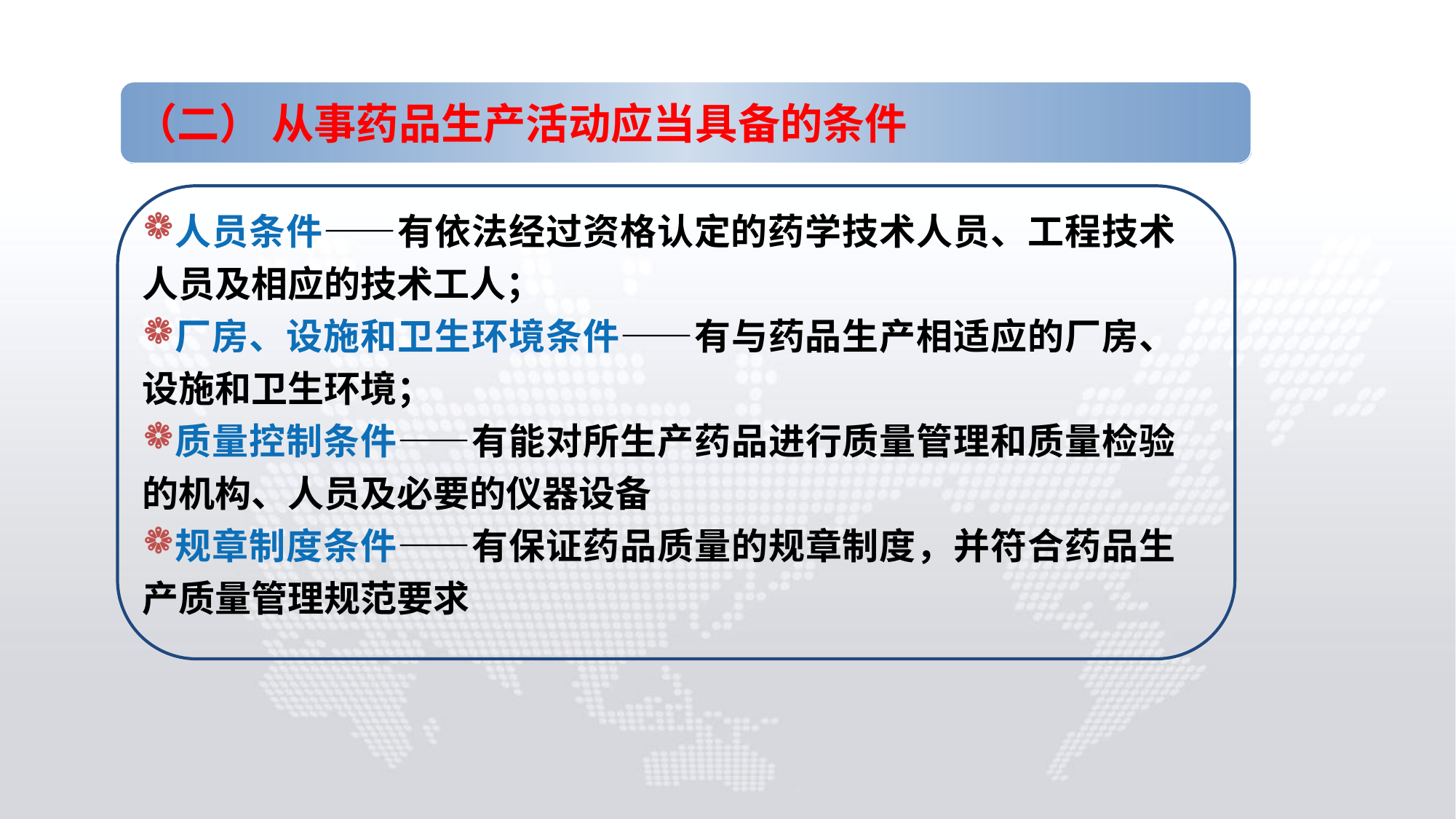

（二） 从事药品生产活动应当具备的条件

人员条件——有依法经过资格认定的药学技术人员、工程技术人员及相应的技术工人；
厂房、设施和卫生环境条件——有与药品生产相适应的厂房、设施和卫生环境；
质量控制条件——有能对所生产药品进行质量管理和质量检验的机构、人员及必要的仪器设备
规章制度条件——有保证药品质量的规章制度，并符合药品生产质量管理规范要求